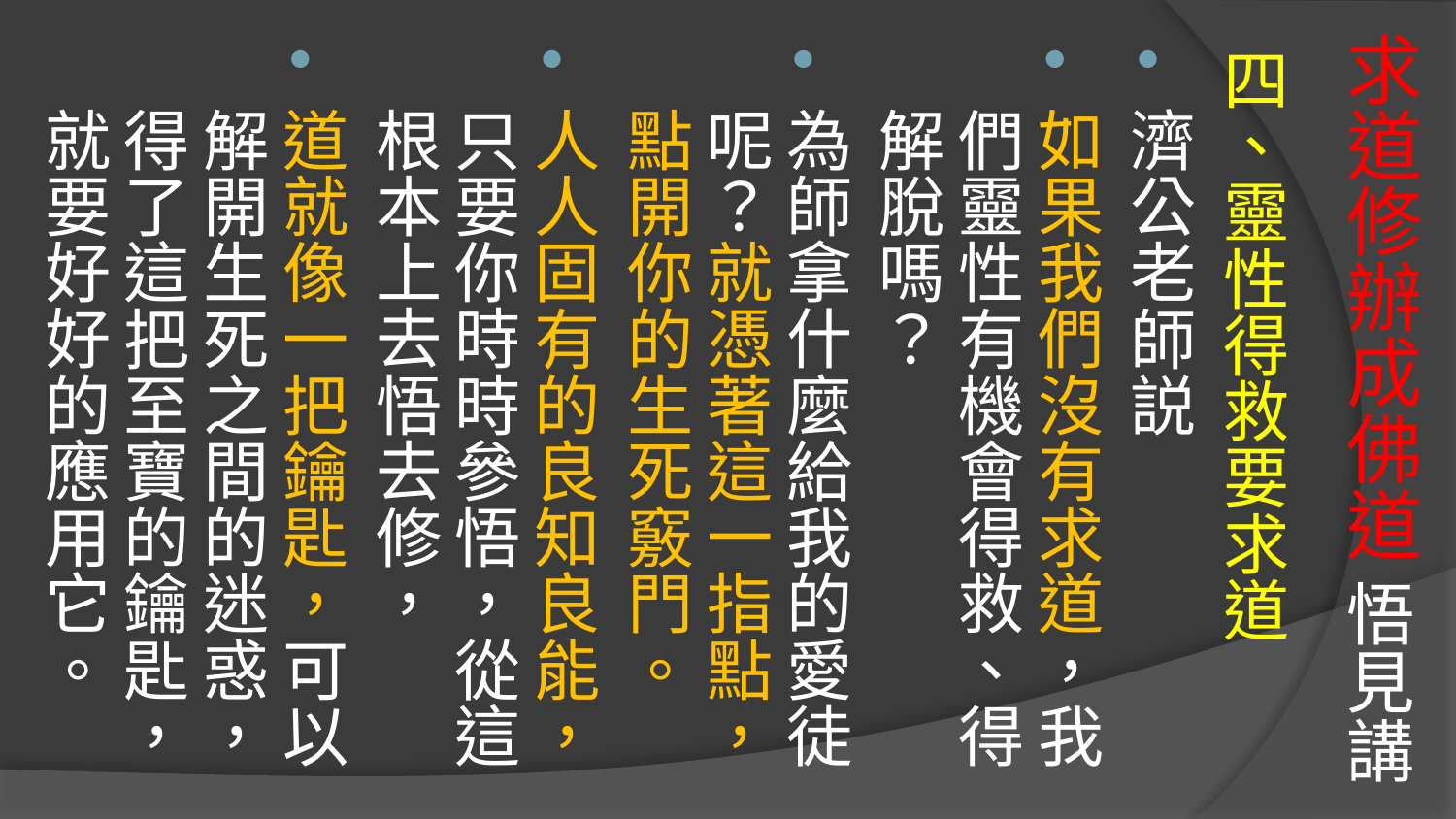

# 求道修辦成佛道 悟見講
四、靈性得救要求道
濟公老師説
如果我們沒有求道，我們靈性有機會得救、得解脫嗎？
為師拿什麼給我的愛徒呢？就憑著這一指點，點開你的生死竅門。
人人固有的良知良能，只要你時時參悟，從這根本上去悟去修，
道就像一把鑰匙，可以解開生死之間的迷惑，得了這把至寶的鑰匙，就要好好的應用它。